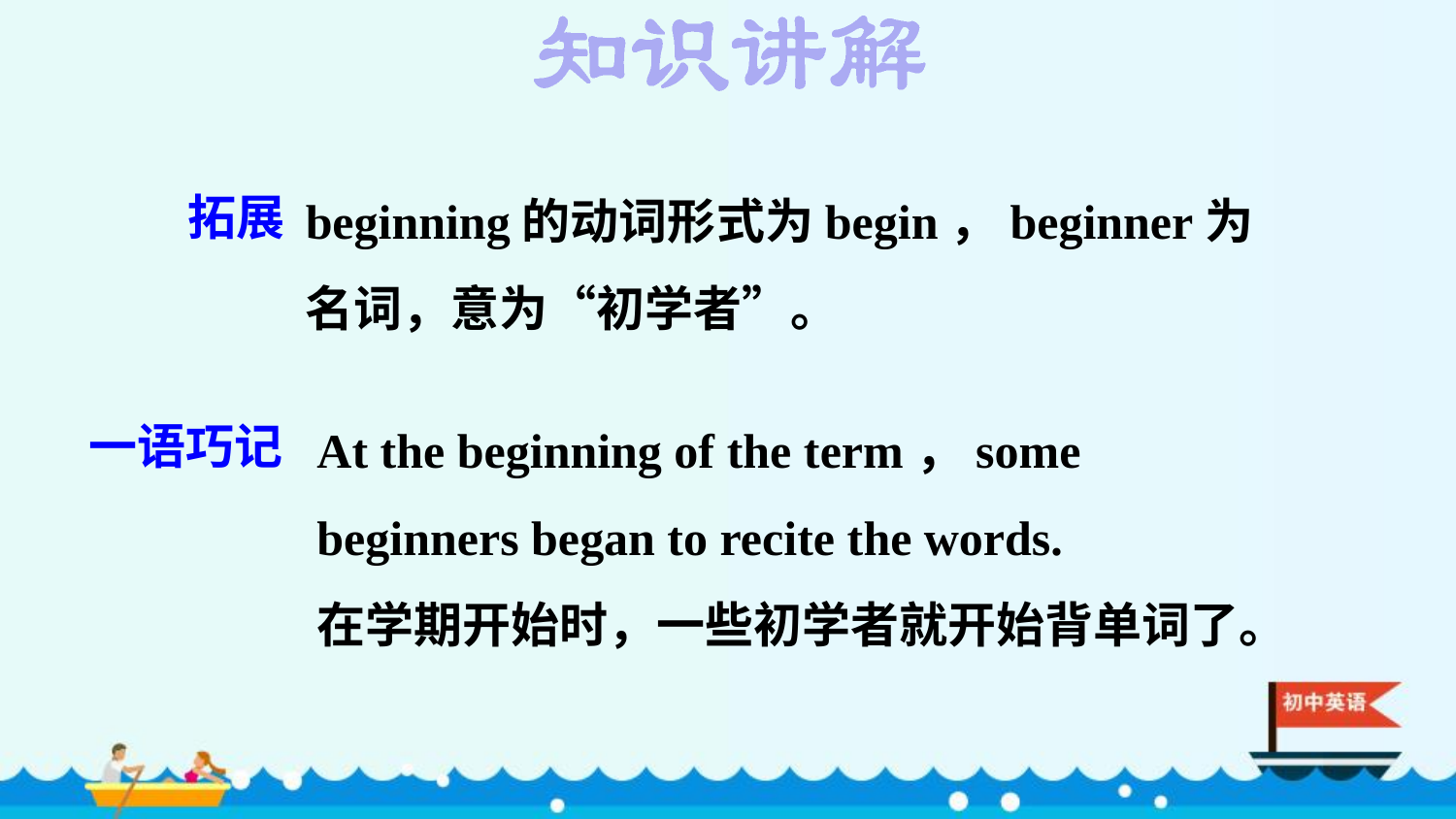

beginning的动词形式为begin，beginner为名词，意为“初学者”。
拓展
At the beginning of the term，some beginners began to recite the words.
在学期开始时，一些初学者就开始背单词了。
一语巧记